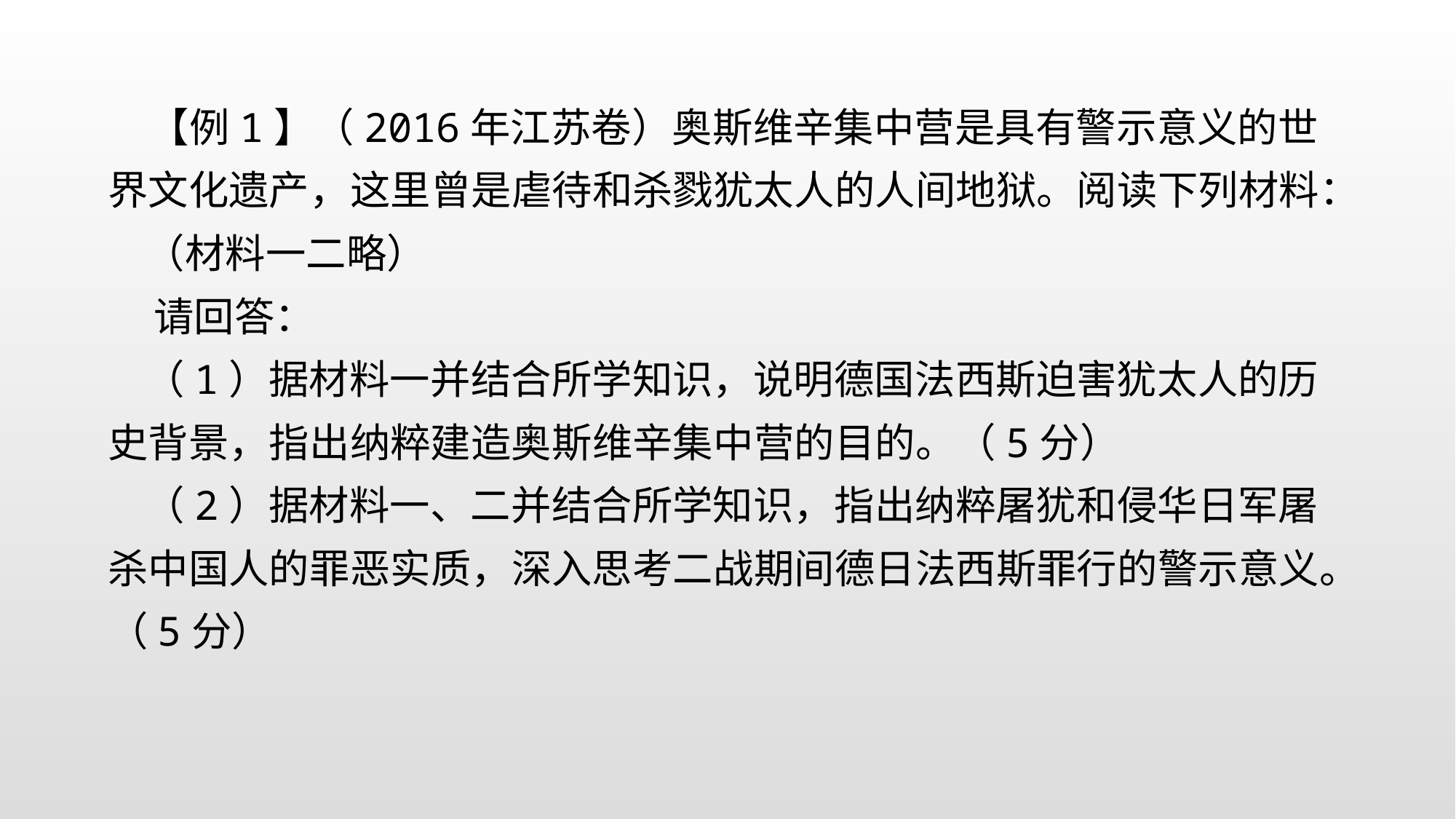

【例1】（2016年江苏卷）奥斯维辛集中营是具有警示意义的世界文化遗产，这里曾是虐待和杀戮犹太人的人间地狱。阅读下列材料：
   （材料一二略）
    请回答：
   （1）据材料一并结合所学知识，说明德国法西斯迫害犹太人的历史背景，指出纳粹建造奥斯维辛集中营的目的。（5分）
   （2）据材料一、二并结合所学知识，指出纳粹屠犹和侵华日军屠杀中国人的罪恶实质，深入思考二战期间德日法西斯罪行的警示意义。（5分）